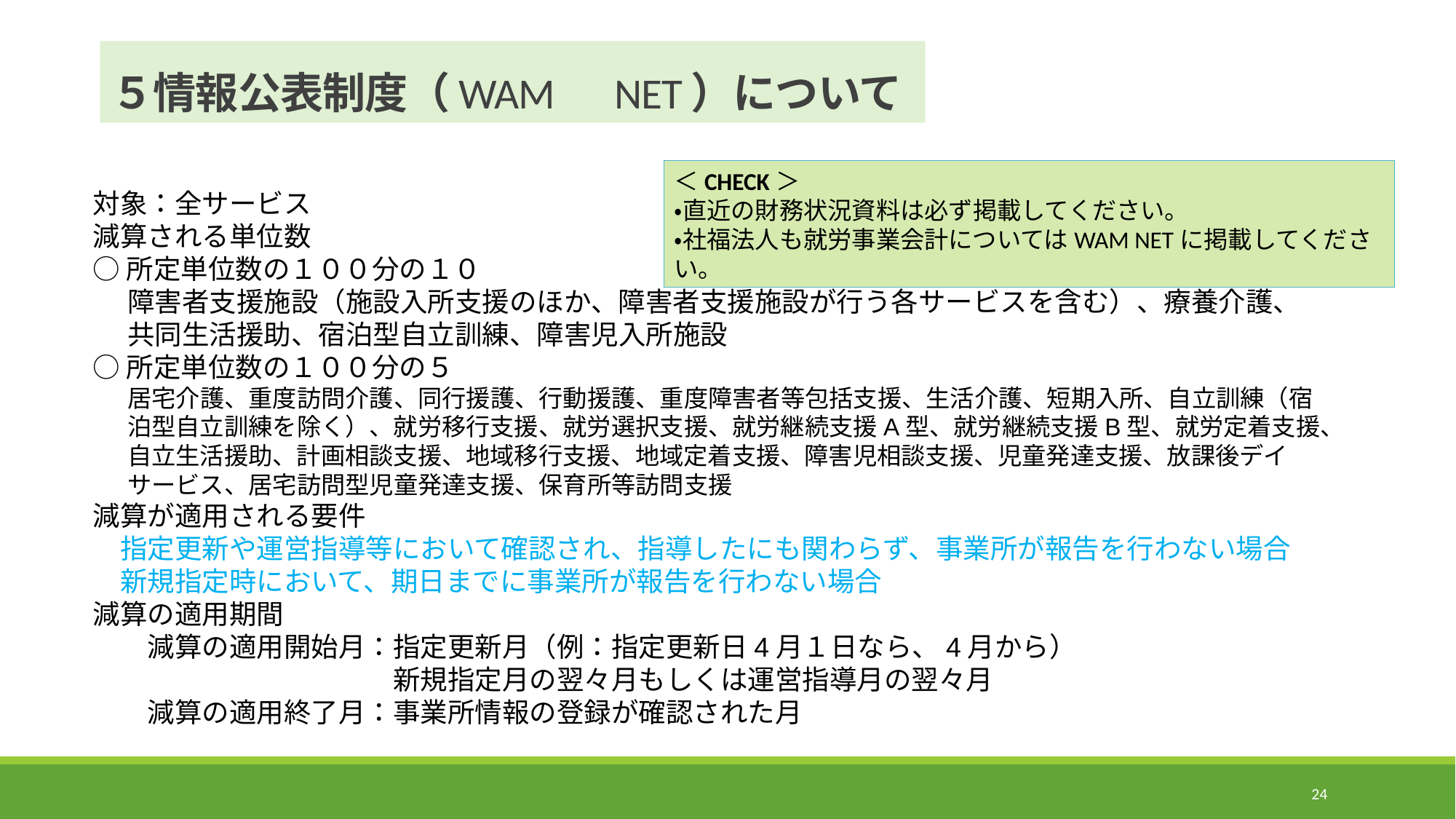

# ５情報公表制度（WAM　NET）について
＜CHECK＞
・直近の財務状況資料は必ず掲載してください。
・社福法人も就労事業会計についてはWAM NETに掲載してください。
対象：全サービス
減算される単位数
○所定単位数の１００分の１０
障害者支援施設（施設入所支援のほか、障害者支援施設が行う各サービスを含む）、療養介護、共同生活援助、宿泊型自立訓練、障害児入所施設
○所定単位数の１００分の５
居宅介護、重度訪問介護、同行援護、行動援護、重度障害者等包括支援、生活介護、短期入所、自立訓練（宿泊型自立訓練を除く）、就労移行支援、就労選択支援、就労継続支援A型、就労継続支援B型、就労定着支援、自立生活援助、計画相談支援、地域移行支援、地域定着支援、障害児相談支援、児童発達支援、放課後デイサービス、居宅訪問型児童発達支援、保育所等訪問支援
減算が適用される要件
　指定更新や運営指導等において確認され、指導したにも関わらず、事業所が報告を行わない場合
　新規指定時において、期日までに事業所が報告を行わない場合
減算の適用期間
　　減算の適用開始月：指定更新月（例：指定更新日4月１日なら、4月から）
　　　　　　　　　　　新規指定月の翌々月もしくは運営指導月の翌々月
　　減算の適用終了月：事業所情報の登録が確認された月
24